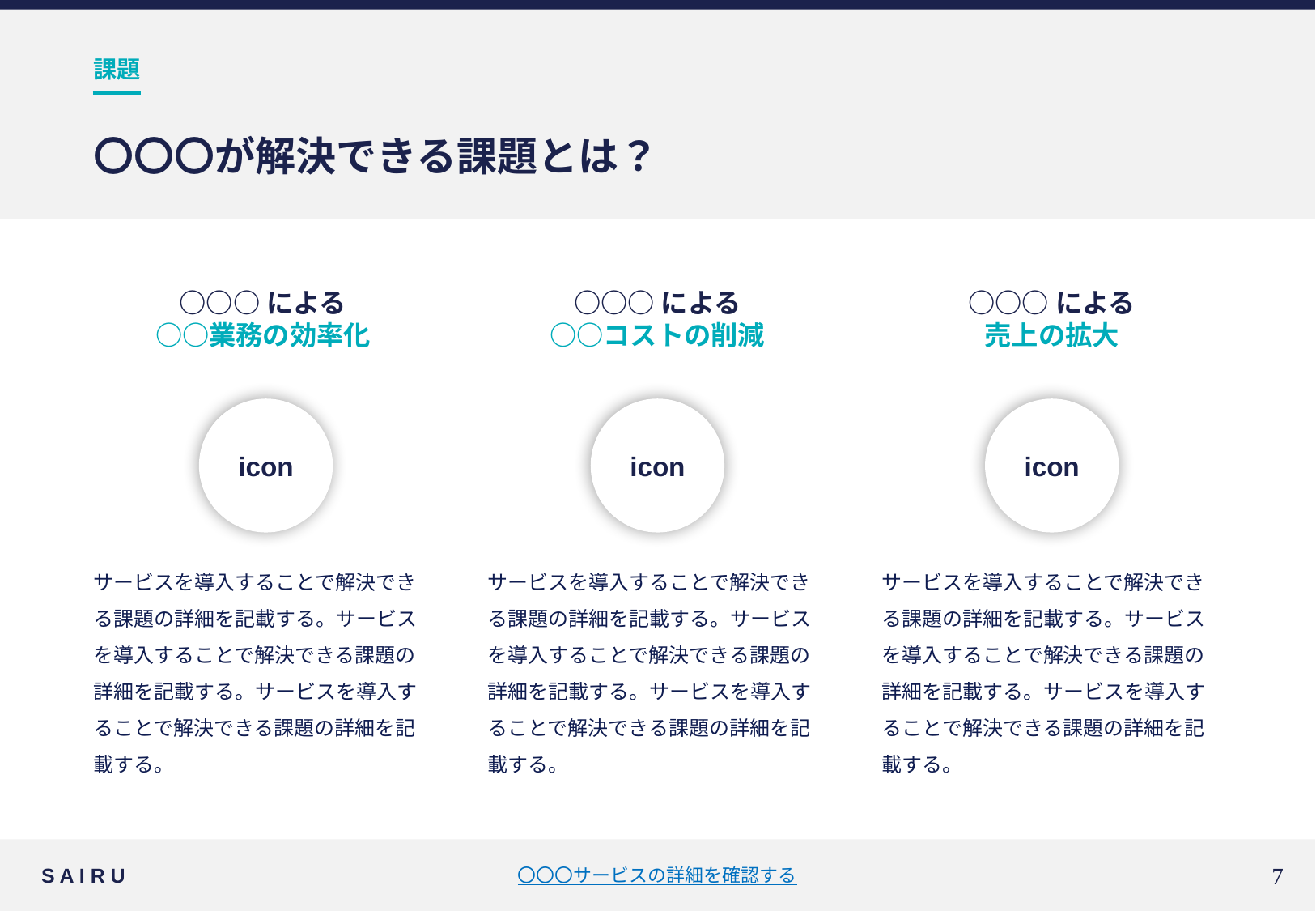

課題
# 〇〇〇が解決できる課題とは？
○○○による
○○業務の効率化
○○○による
○○コストの削減
○○○による
売上の拡大
icon
icon
icon
サービスを導入することで解決できる課題の詳細を記載する。サービスを導入することで解決できる課題の詳細を記載する。サービスを導入することで解決できる課題の詳細を記載する。
サービスを導入することで解決できる課題の詳細を記載する。サービスを導入することで解決できる課題の詳細を記載する。サービスを導入することで解決できる課題の詳細を記載する。
サービスを導入することで解決できる課題の詳細を記載する。サービスを導入することで解決できる課題の詳細を記載する。サービスを導入することで解決できる課題の詳細を記載する。
S A I R U
〇〇〇サービスの詳細を確認する
7